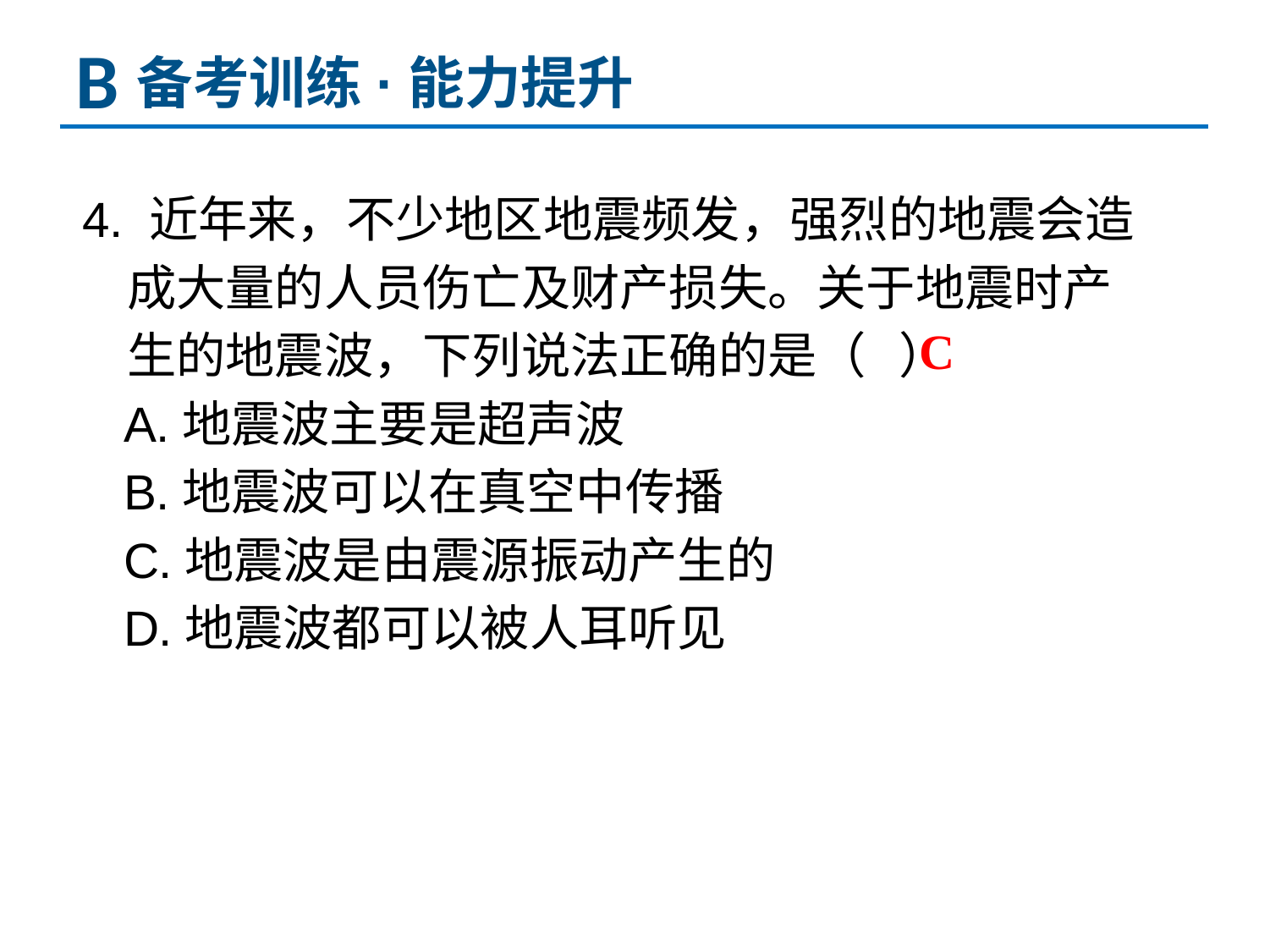

B
备考训练·能力提升
4. 近年来，不少地区地震频发，强烈的地震会造
   成大量的人员伤亡及财产损失。关于地震时产
   生的地震波，下列说法正确的是（   ）
   A.地震波主要是超声波
   B.地震波可以在真空中传播
   C.地震波是由震源振动产生的
   D.地震波都可以被人耳听见

C